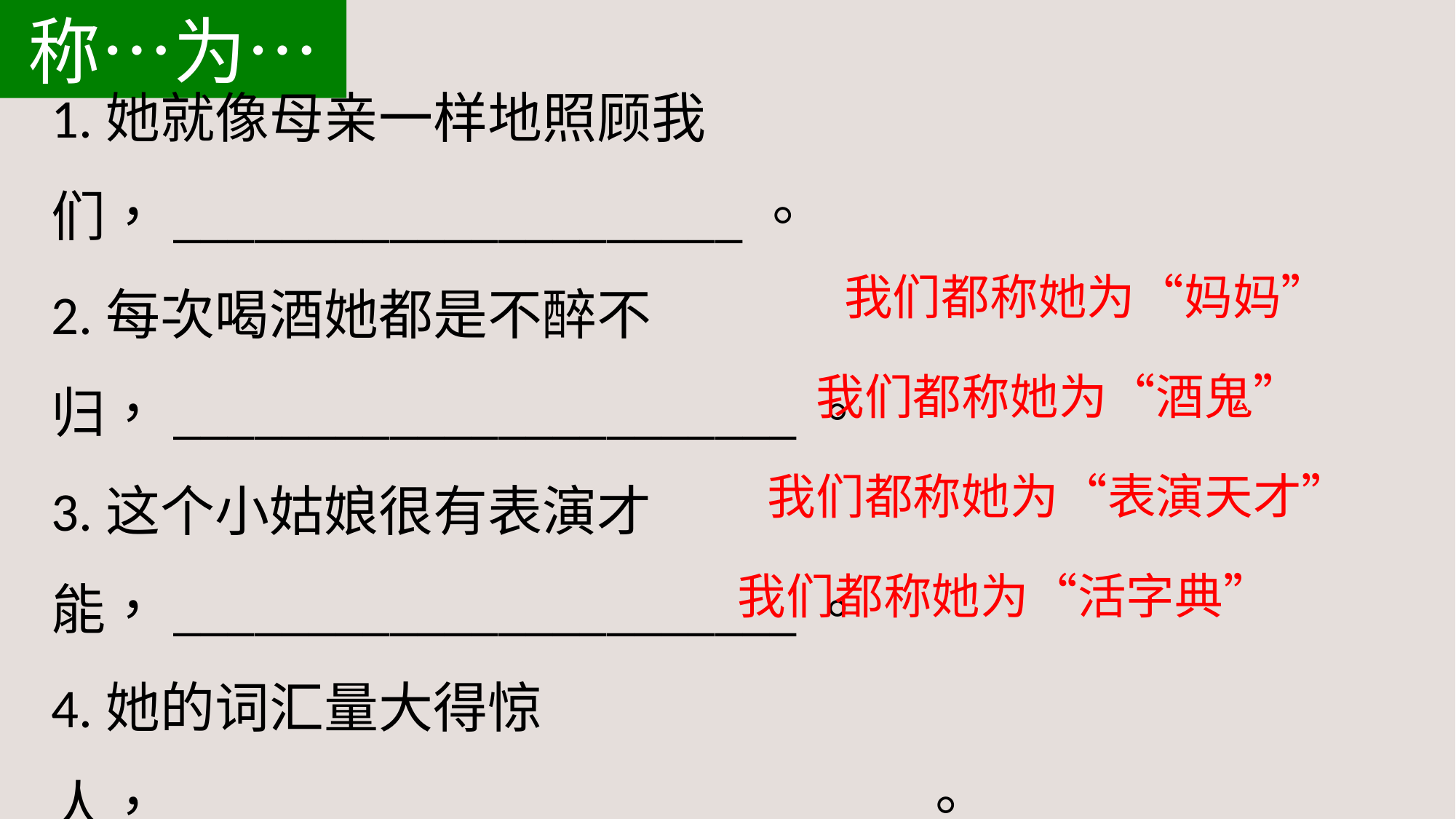

称…为…
1.她就像母亲一样地照顾我们，_____________________。
2.每次喝酒她都是不醉不归，_______________________。
3.这个小姑娘很有表演才能，_______________________。
4.她的词汇量大得惊人，___________________________。
我们都称她为“妈妈”
我们都称她为“酒鬼”
我们都称她为“表演天才”
我们都称她为“活字典”